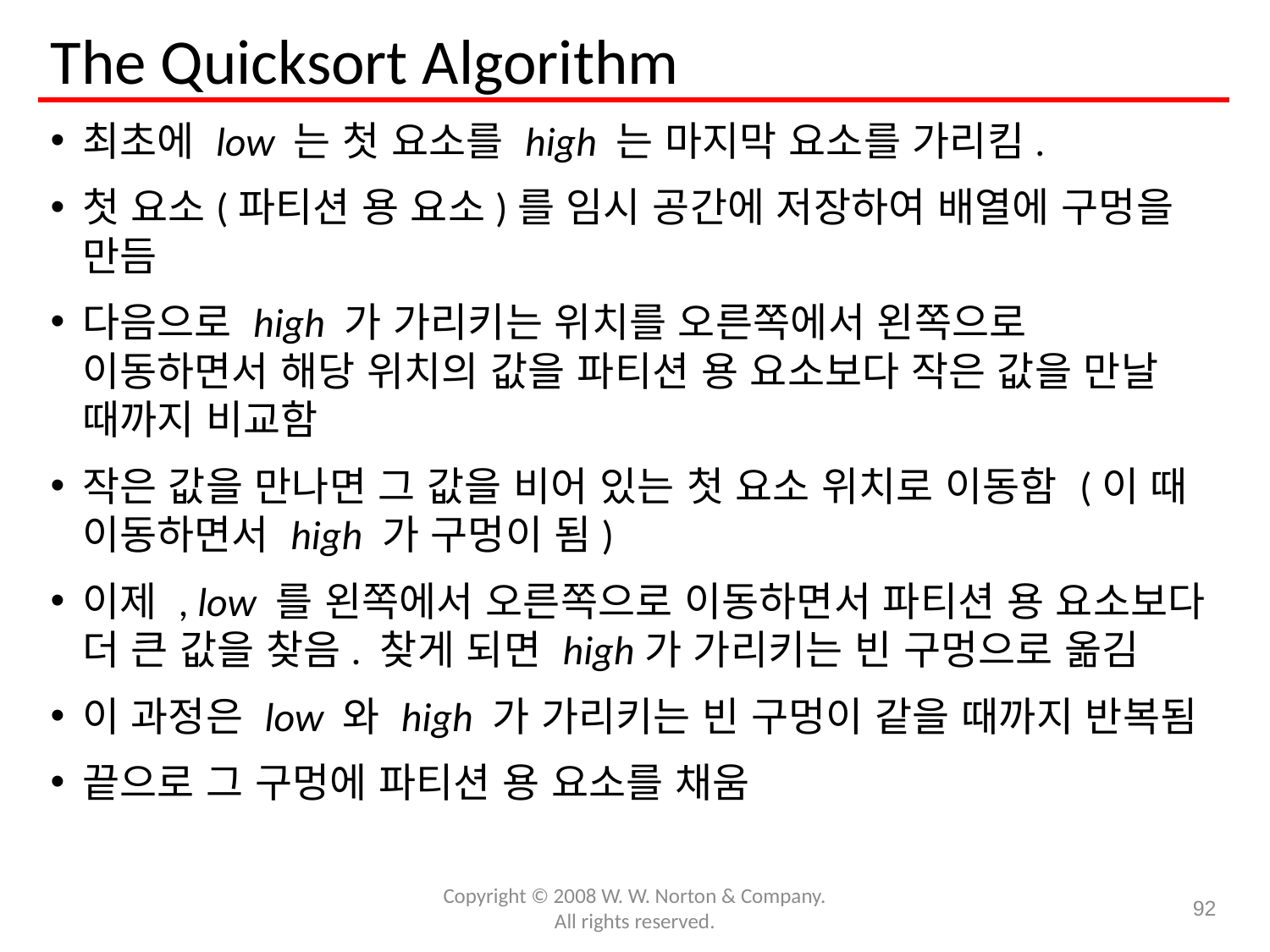

# The Quicksort Algorithm
최초에 low 는 첫 요소를 high 는 마지막 요소를 가리킴.
첫 요소(파티션 용 요소)를 임시 공간에 저장하여 배열에 구멍을 만듬
다음으로 high 가 가리키는 위치를 오른쪽에서 왼쪽으로 이동하면서 해당 위치의 값을 파티션 용 요소보다 작은 값을 만날 때까지 비교함
작은 값을 만나면 그 값을 비어 있는 첫 요소 위치로 이동함 (이 때 이동하면서 high 가 구멍이 됨)
이제 , low 를 왼쪽에서 오른쪽으로 이동하면서 파티션 용 요소보다 더 큰 값을 찾음. 찾게 되면 high가 가리키는 빈 구멍으로 옮김
이 과정은 low 와 high 가 가리키는 빈 구멍이 같을 때까지 반복됨
끝으로 그 구멍에 파티션 용 요소를 채움
Copyright © 2008 W. W. Norton & Company.
All rights reserved.
92